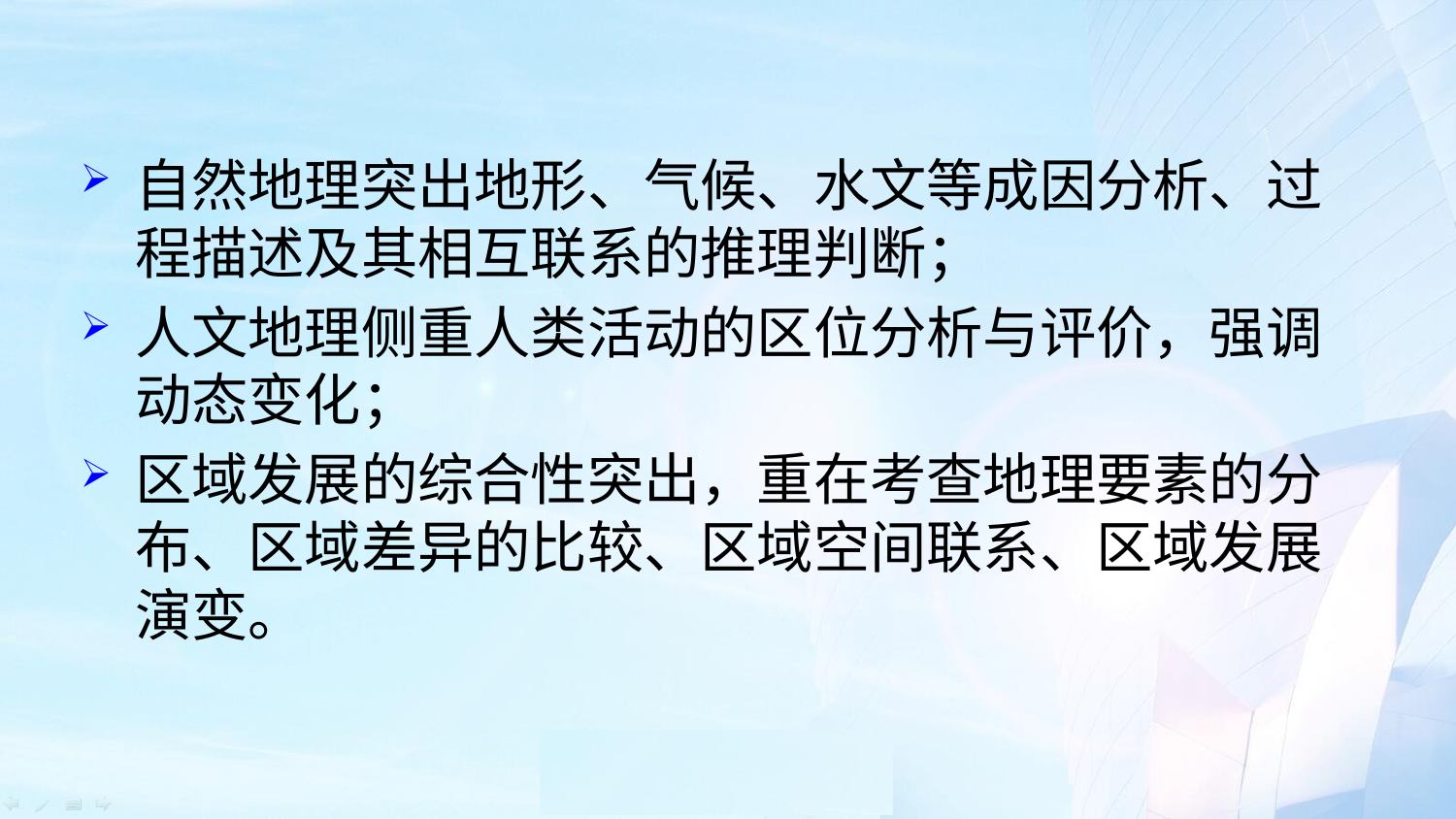

自然地理突出地形、气候、水文等成因分析、过程描述及其相互联系的推理判断；
人文地理侧重人类活动的区位分析与评价，强调动态变化；
区域发展的综合性突出，重在考查地理要素的分布、区域差异的比较、区域空间联系、区域发展演变。